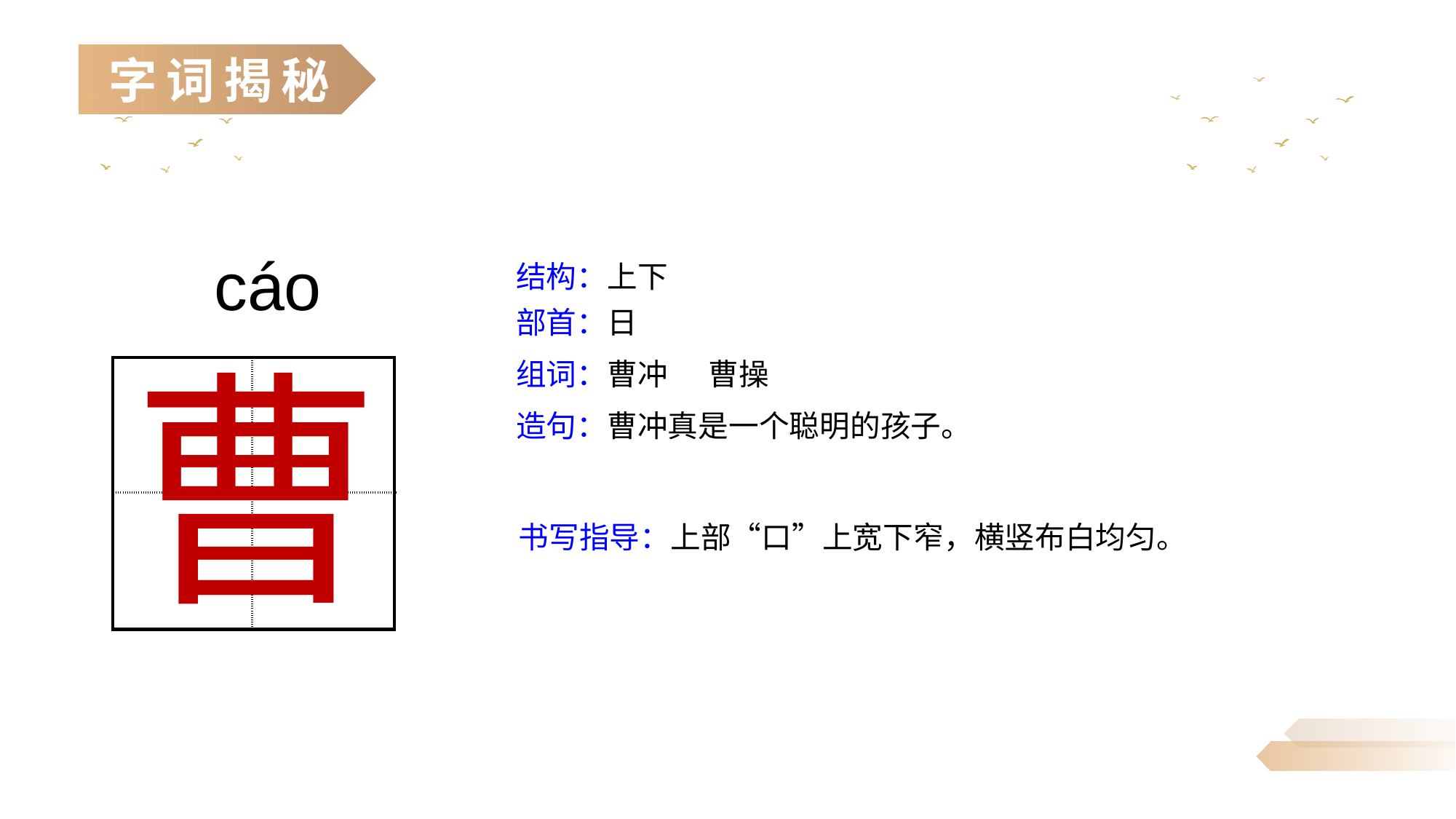

cáo
结构：上下
部首：日
曹
组词：曹冲      曹操
|  |  |
| --- | --- |
|  |  |
造句：曹冲真是一个聪明的孩子。

书写指导：上部“口”上宽下窄，横竖布白均匀。